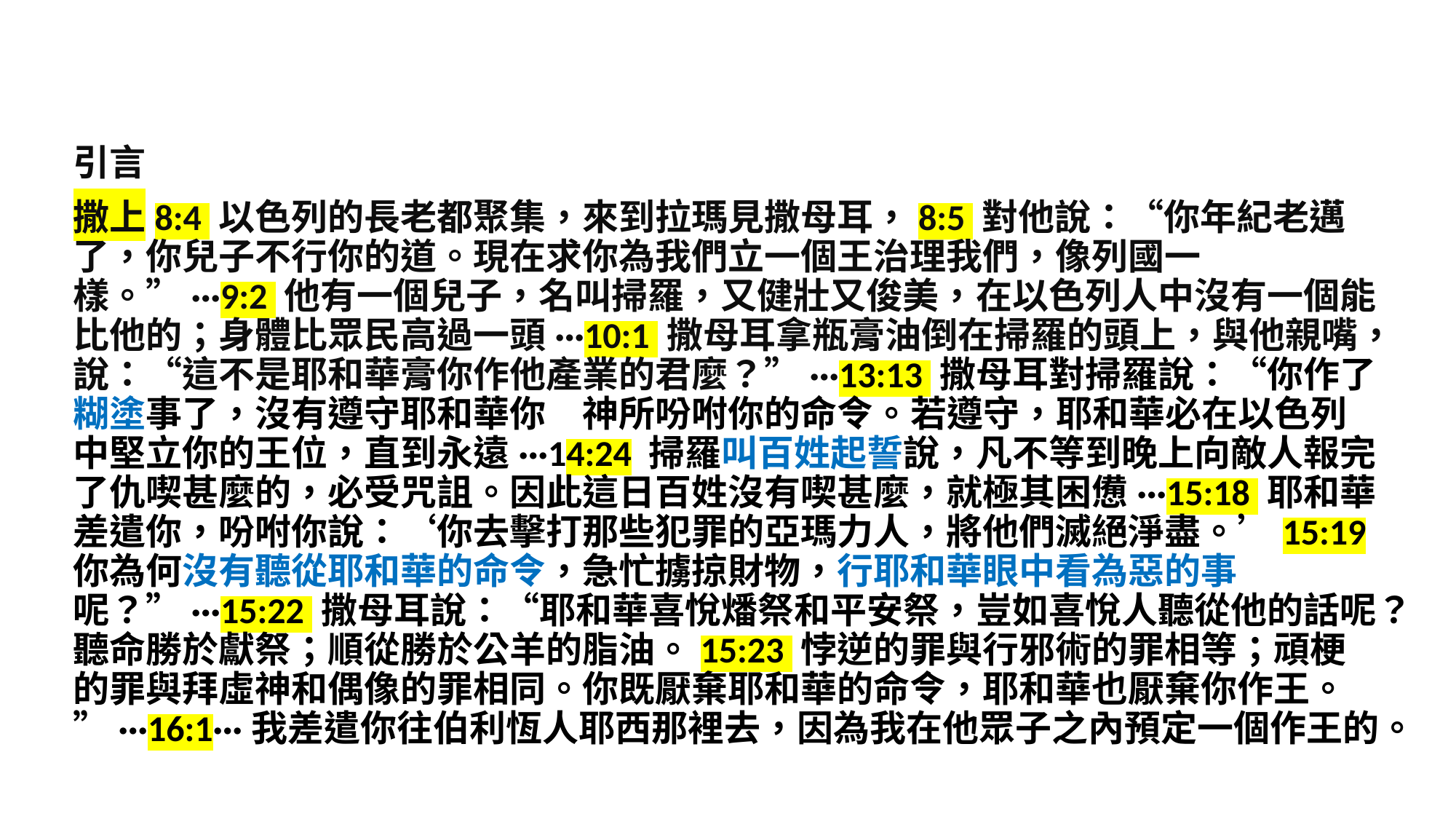

引言
撒上8:4 以色列的長老都聚集，來到拉瑪見撒母耳，8:5 對他說：“你年紀老邁了，你兒子不行你的道。現在求你為我們立一個王治理我們，像列國一樣。”···9:2 他有一個兒子，名叫掃羅，又健壯又俊美，在以色列人中沒有一個能比他的；身體比眾民高過一頭···10:1 撒母耳拿瓶膏油倒在掃羅的頭上，與他親嘴，說：“這不是耶和華膏你作他產業的君麼？”···13:13 撒母耳對掃羅說：“你作了糊塗事了，沒有遵守耶和華你　神所吩咐你的命令。若遵守，耶和華必在以色列中堅立你的王位，直到永遠···14:24 掃羅叫百姓起誓說，凡不等到晚上向敵人報完了仇喫甚麼的，必受咒詛。因此這日百姓沒有喫甚麼，就極其困憊···15:18 耶和華差遣你，吩咐你說：‘你去擊打那些犯罪的亞瑪力人，將他們滅絕淨盡。’15:19 你為何沒有聽從耶和華的命令，急忙擄掠財物，行耶和華眼中看為惡的事呢？”···15:22 撒母耳說：“耶和華喜悅燔祭和平安祭，豈如喜悅人聽從他的話呢？聽命勝於獻祭；順從勝於公羊的脂油。15:23 悖逆的罪與行邪術的罪相等；頑梗的罪與拜虛神和偶像的罪相同。你既厭棄耶和華的命令，耶和華也厭棄你作王。”···16:1···我差遣你往伯利恆人耶西那裡去，因為我在他眾子之內預定一個作王的。